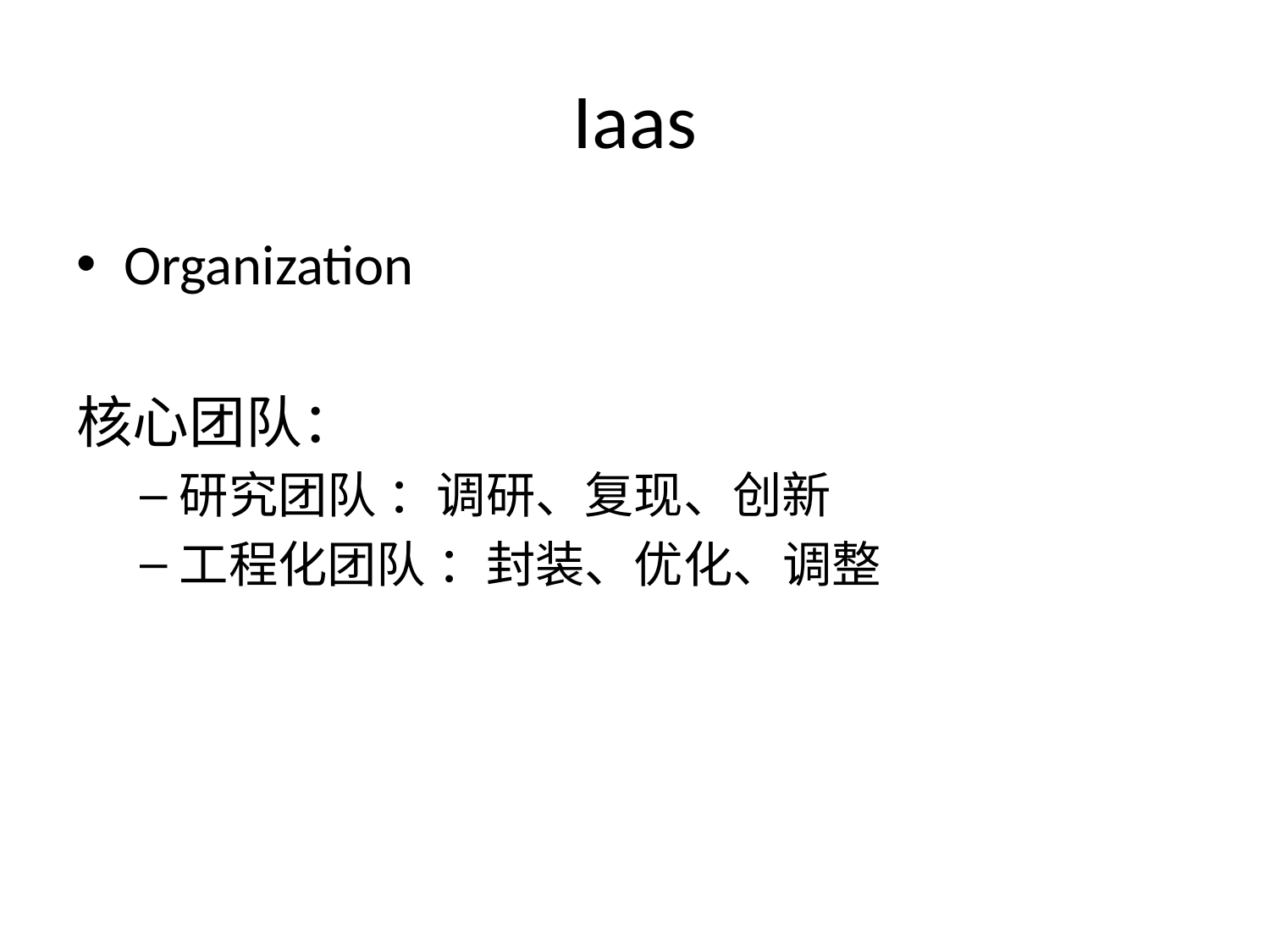

# Iaas
Organization

核心团队：
研究团队 ：调研、复现、创新
工程化团队 ：封装、优化、调整